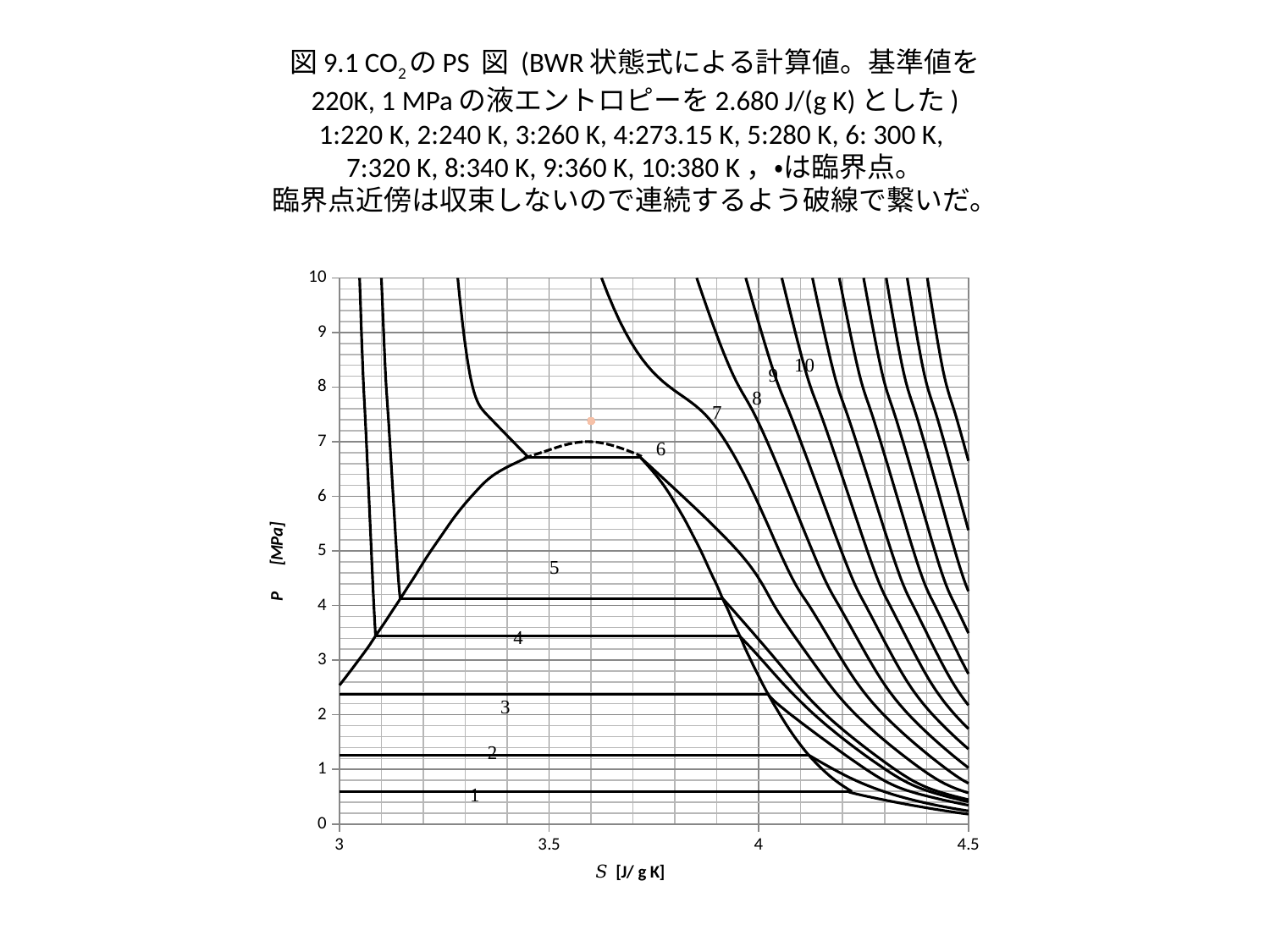

# 図9.1 CO2のPS 図 (BWR状態式による計算値。基準値を 220K, 1 MPaの液エントロピーを2.680 J/(g K)とした) 1:220 K, 2:240 K, 3:260 K, 4:273.15 K, 5:280 K, 6: 300 K, 7:320 K, 8:340 K, 9:360 K, 10:380 K，・は臨界点。 臨界点近傍は収束しないので連続するよう破線で繋いだ。

### Chart

| Category |  |  |  |  |  |  |  |  |  |  |  |  |  |  |  |  |  |  |  |  |  |  |  |  |  |  |  |  |  |  |  |  |  |  |  |  |  |  |  |  |  |  |  |
|---|---|---|---|---|---|---|---|---|---|---|---|---|---|---|---|---|---|---|---|---|---|---|---|---|---|---|---|---|---|---|---|---|---|---|---|---|---|---|---|---|---|---|---|